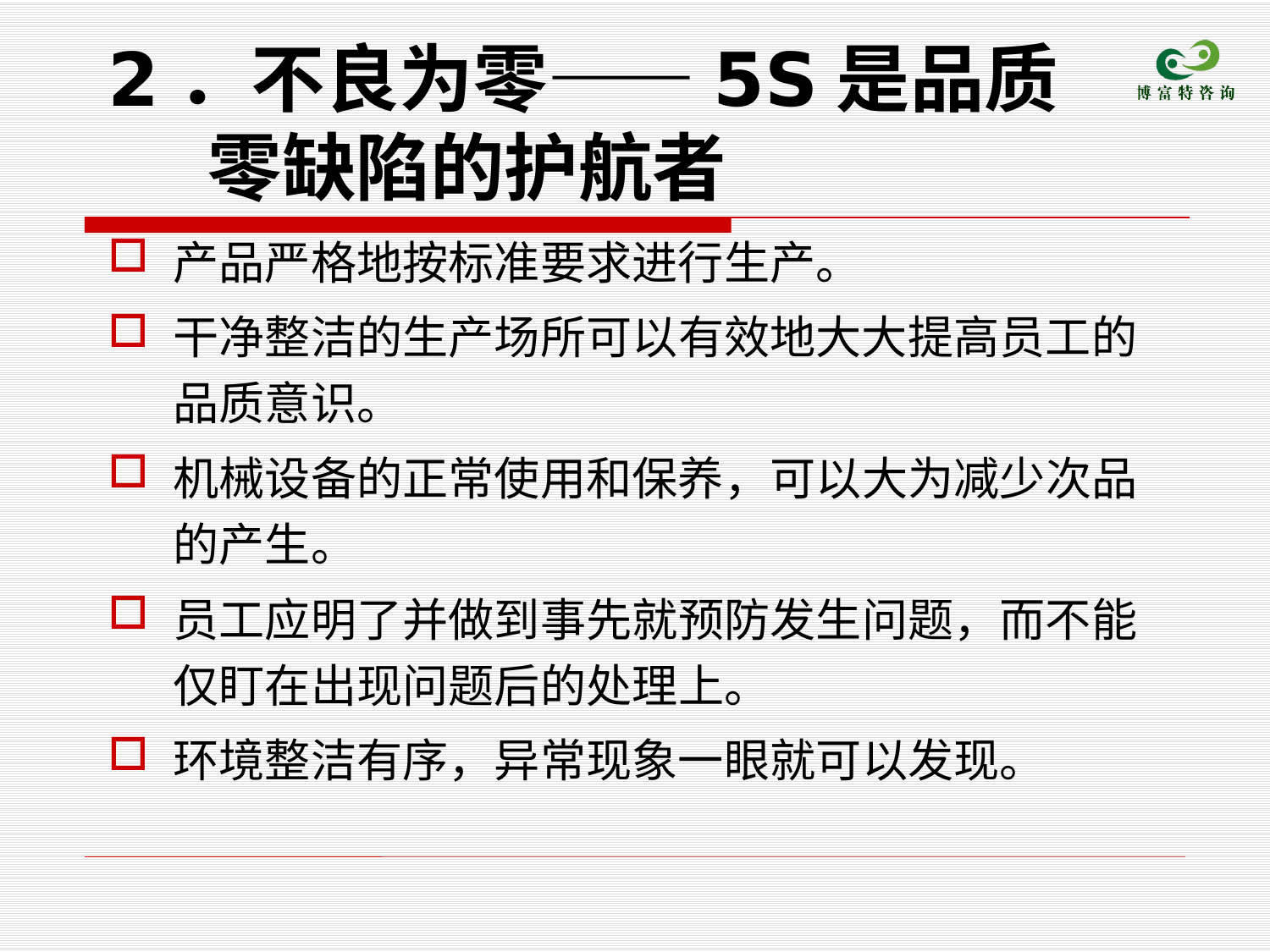

# 2．不良为零——5S是品质 零缺陷的护航者
产品严格地按标准要求进行生产。
干净整洁的生产场所可以有效地大大提高员工的品质意识。
机械设备的正常使用和保养，可以大为减少次品的产生。
员工应明了并做到事先就预防发生问题，而不能仅盯在出现问题后的处理上。
环境整洁有序，异常现象一眼就可以发现。
54